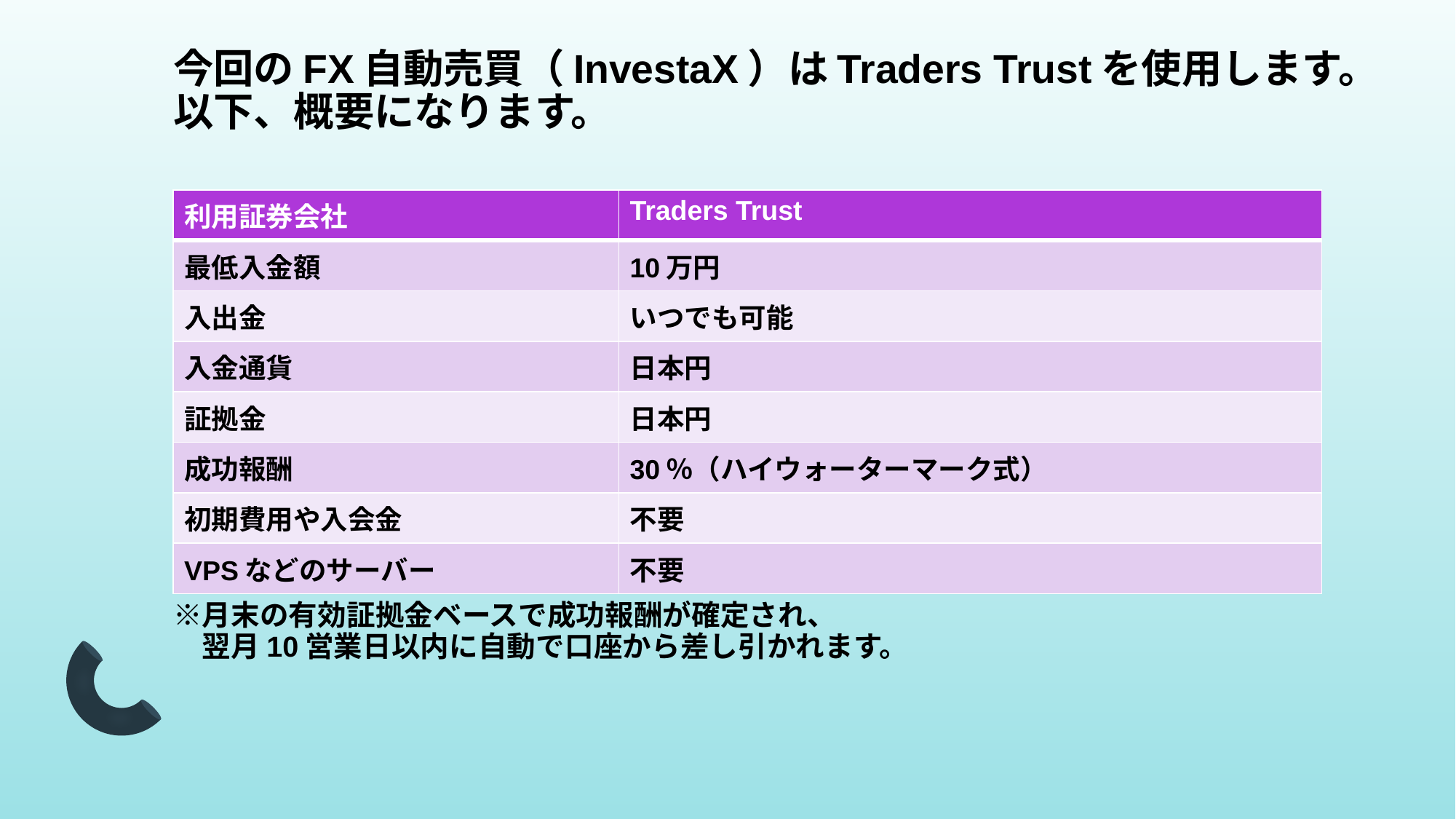

# 今回のFX自動売買（InvestaX）はTraders Trustを使用します。 以下、概要になります。 ※月末の有効証拠金ベースで成功報酬が確定され、 　翌月10営業日以内に自動で口座から差し引かれます。
| 利用証券会社 | Traders Trust |
| --- | --- |
| 最低入金額 | 10万円 |
| 入出金 | いつでも可能 |
| 入金通貨 | 日本円 |
| 証拠金 | 日本円 |
| 成功報酬 | 30％（ハイウォーターマーク式） |
| 初期費用や入会金 | 不要 |
| VPSなどのサーバー | 不要 |